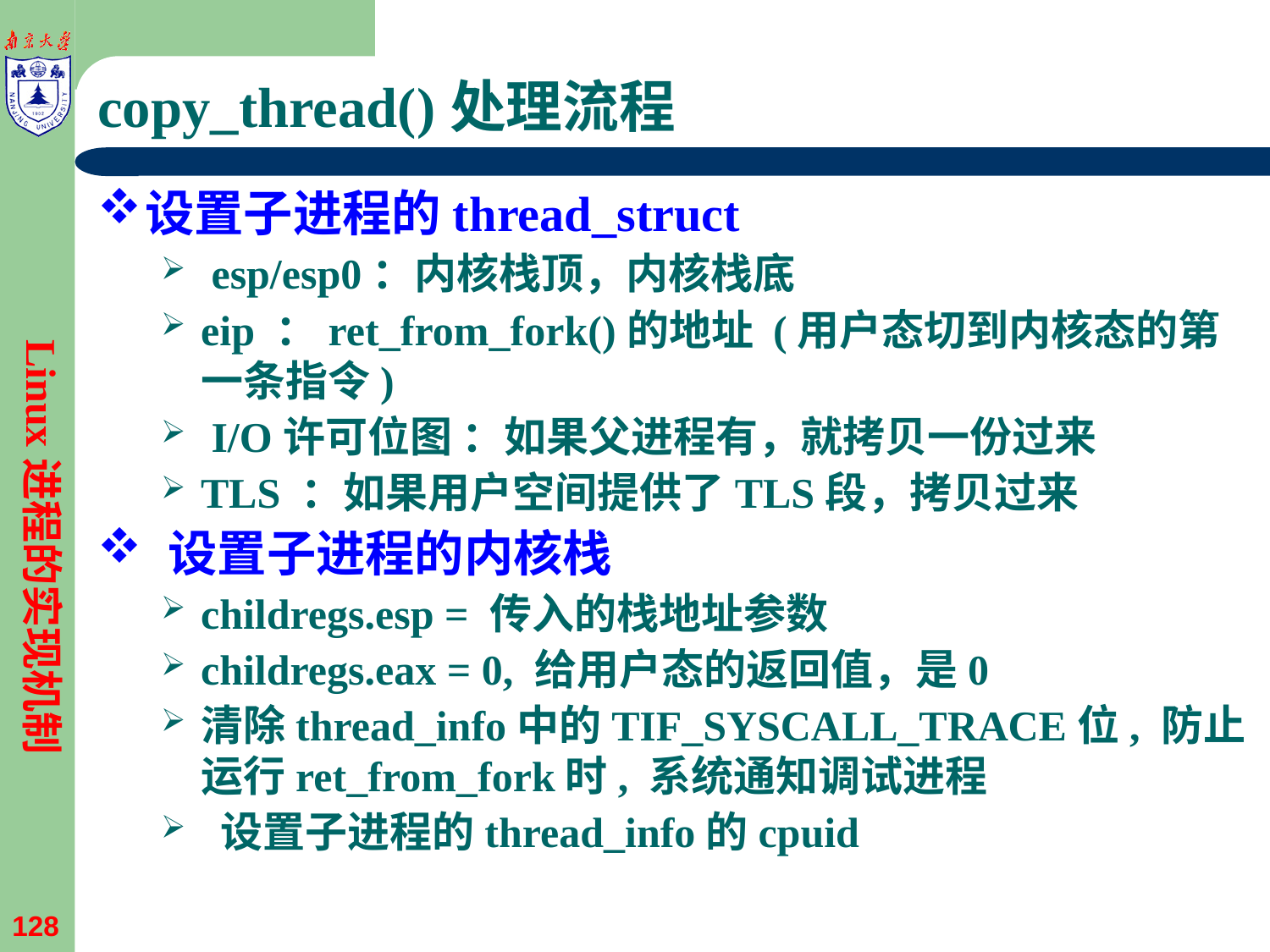

# copy_thread()处理流程
设置子进程的thread_struct
 esp/esp0：内核栈顶，内核栈底
eip ：ret_from_fork()的地址 (用户态切到内核态的第一条指令)
 I/O许可位图 ：如果父进程有，就拷贝一份过来
TLS ：如果用户空间提供了TLS段，拷贝过来
 设置子进程的内核栈
childregs.esp = 传入的栈地址参数
childregs.eax = 0, 给用户态的返回值，是0
清除thread_info中的TIF_SYSCALL_TRACE位, 防止运行ret_from_fork时, 系统通知调试进程
 设置子进程的thread_info的cpuid
Linux进程的实现机制
128